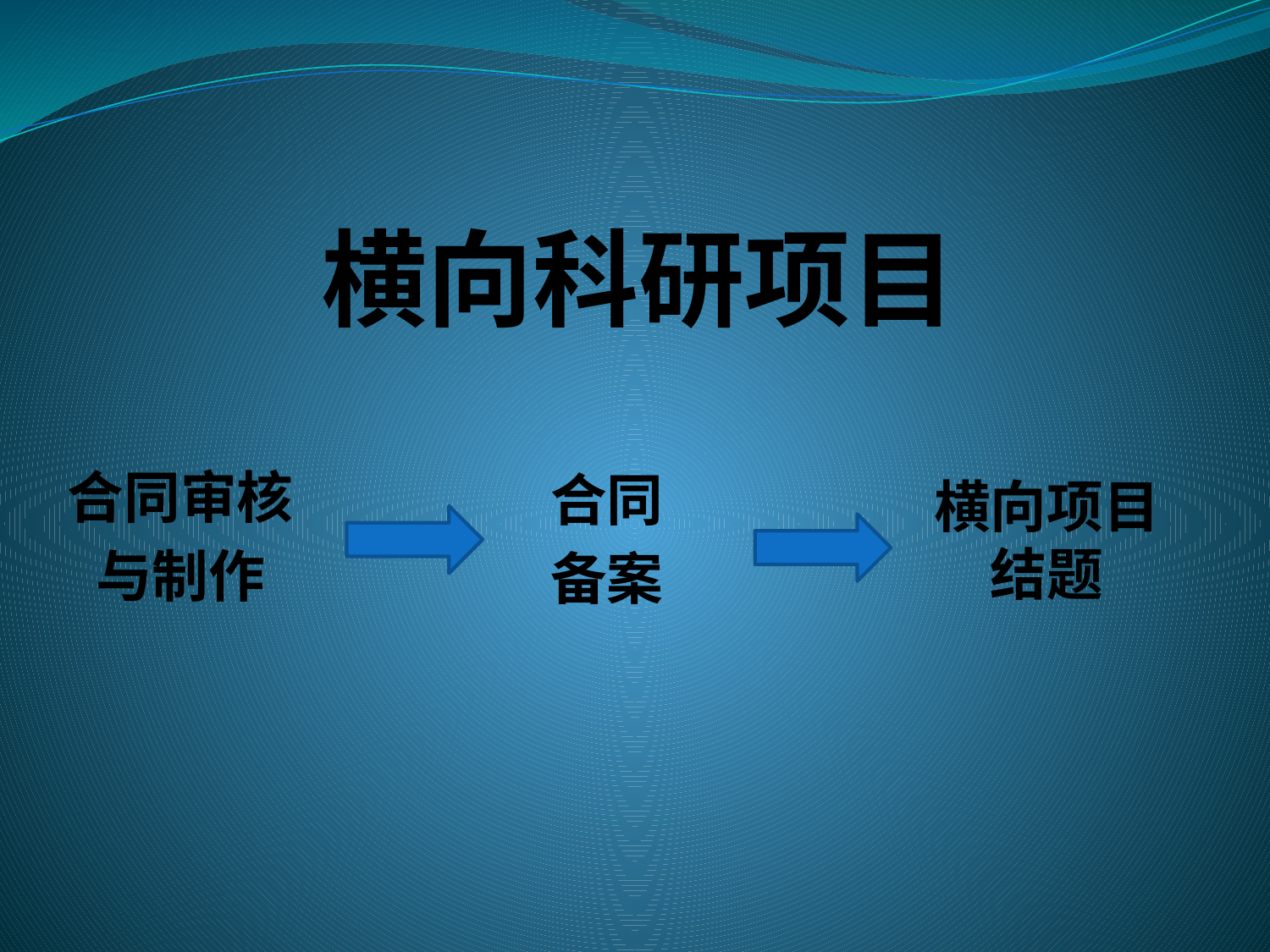

# 横向科研项目
合同审核
与制作

合同
备案
横向项目结题